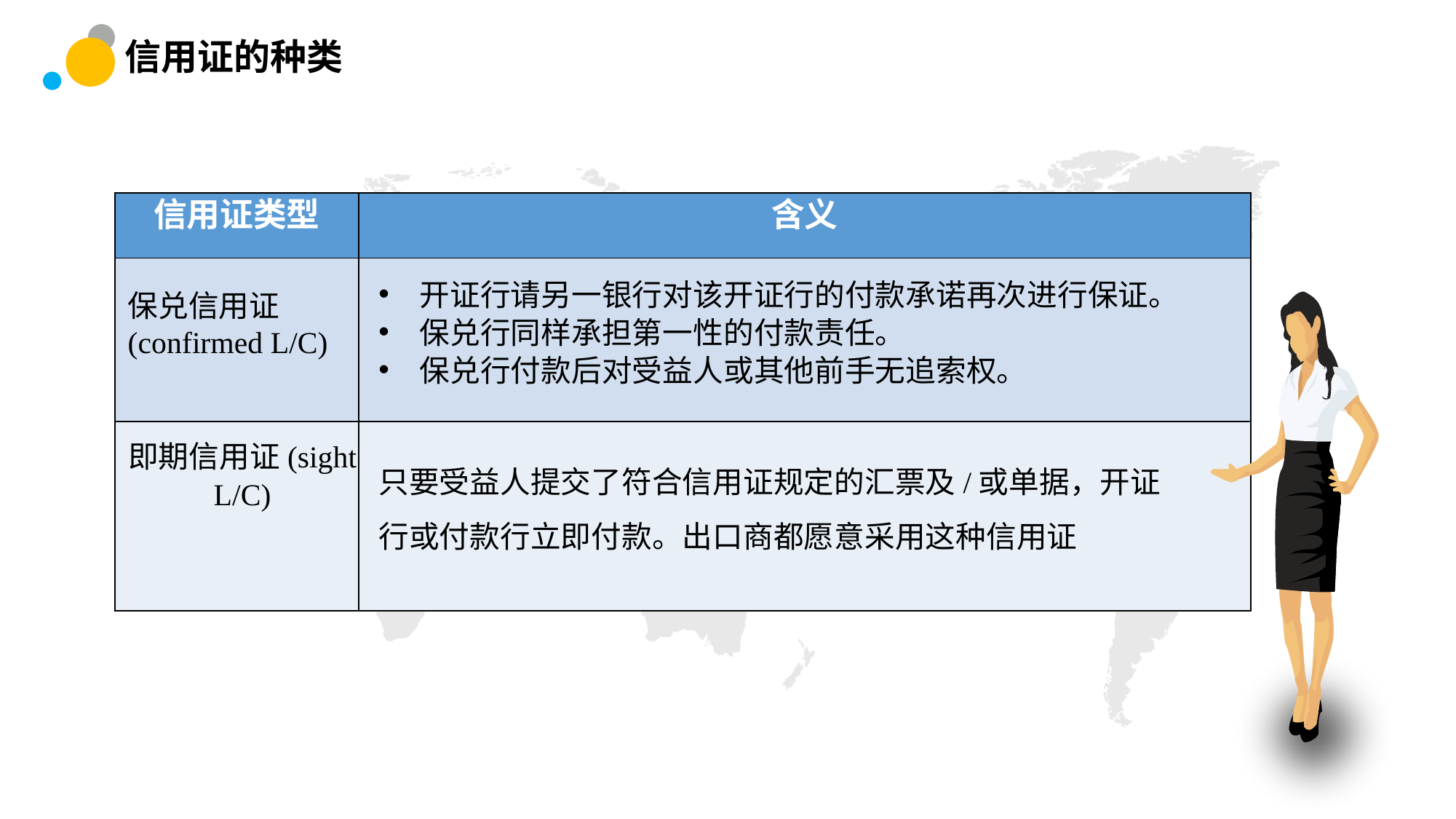

信用证的种类
| 信用证类型 | 含义 |
| --- | --- |
|  |  |
|  |  |
开证行请另一银行对该开证行的付款承诺再次进行保证。
保兑行同样承担第一性的付款责任。
保兑行付款后对受益人或其他前手无追索权。
保兑信用证(confirmed L/C)

即期信用证(sight L/C)
只要受益人提交了符合信用证规定的汇票及/或单据，开证行或付款行立即付款。出口商都愿意采用这种信用证